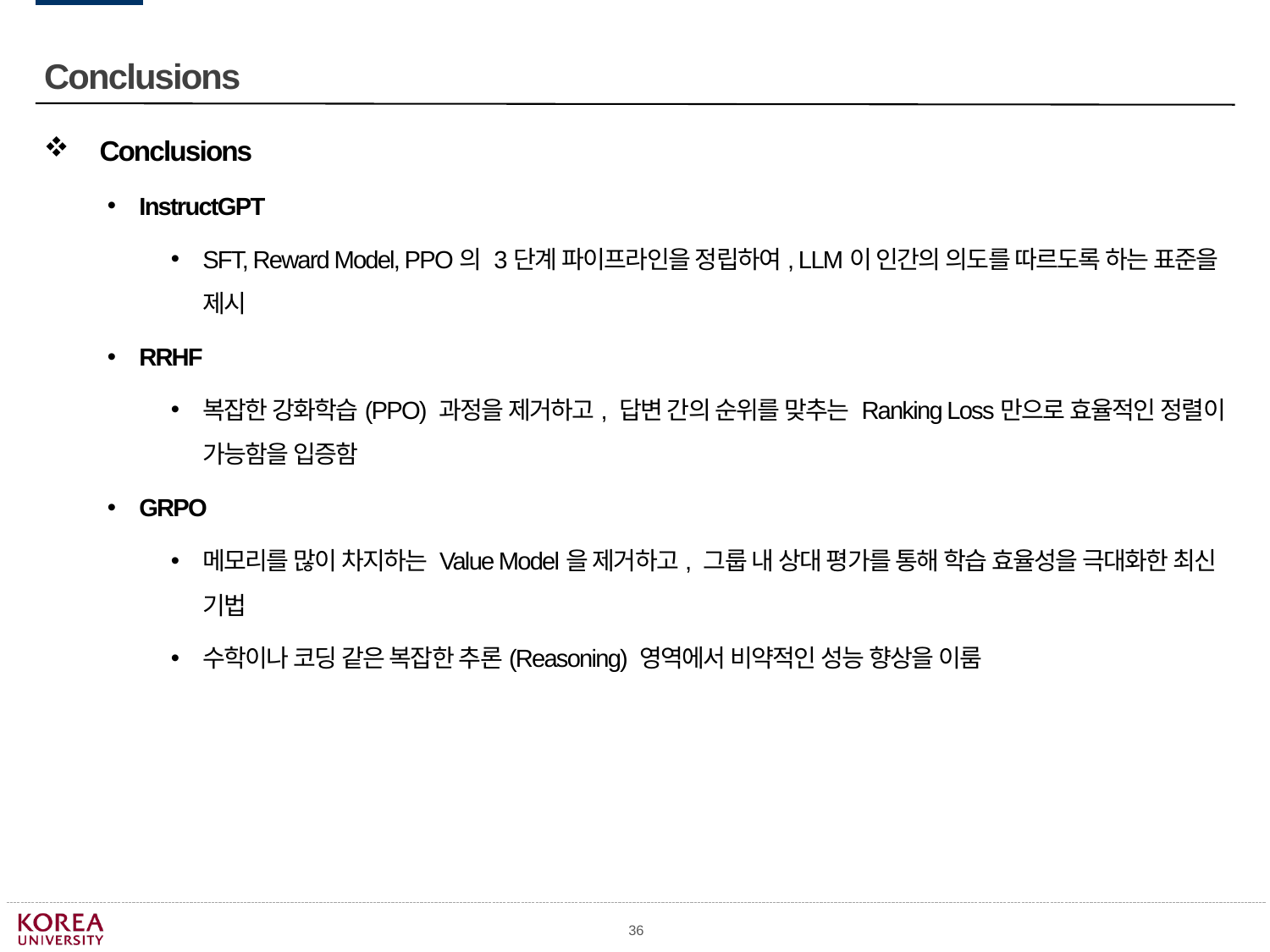

Conclusions
Conclusions
InstructGPT
SFT, Reward Model, PPO의 3단계 파이프라인을 정립하여, LLM이 인간의 의도를 따르도록 하는 표준을 제시
RRHF
복잡한 강화학습(PPO) 과정을 제거하고, 답변 간의 순위를 맞추는 Ranking Loss만으로 효율적인 정렬이 가능함을 입증함
GRPO
메모리를 많이 차지하는 Value Model을 제거하고, 그룹 내 상대 평가를 통해 학습 효율성을 극대화한 최신 기법
수학이나 코딩 같은 복잡한 추론(Reasoning) 영역에서 비약적인 성능 향상을 이룸